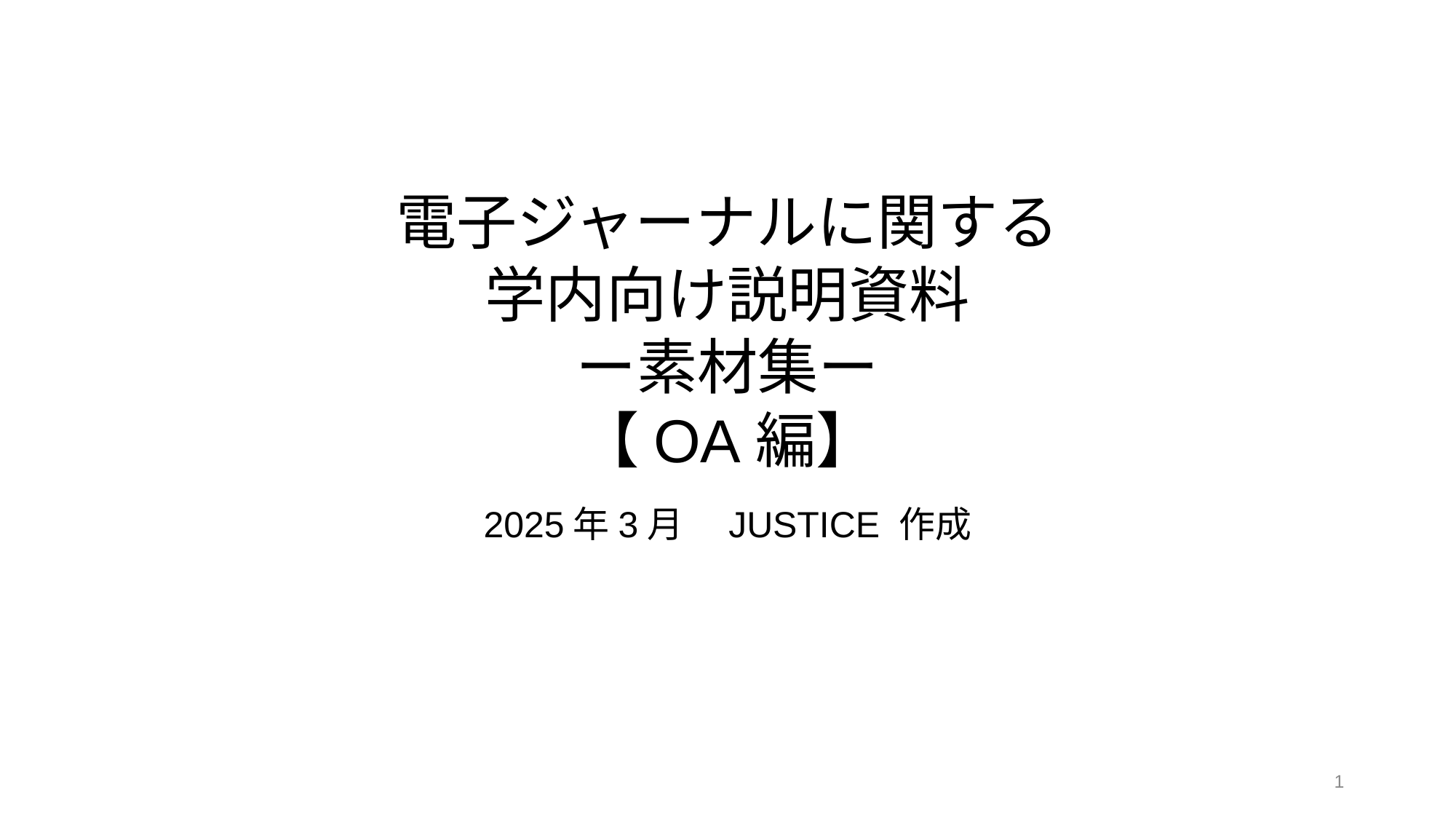

# 電子ジャーナルに関する 学内向け説明資料 ー素材集ー 【OA編】
2025年3月　JUSTICE 作成
1